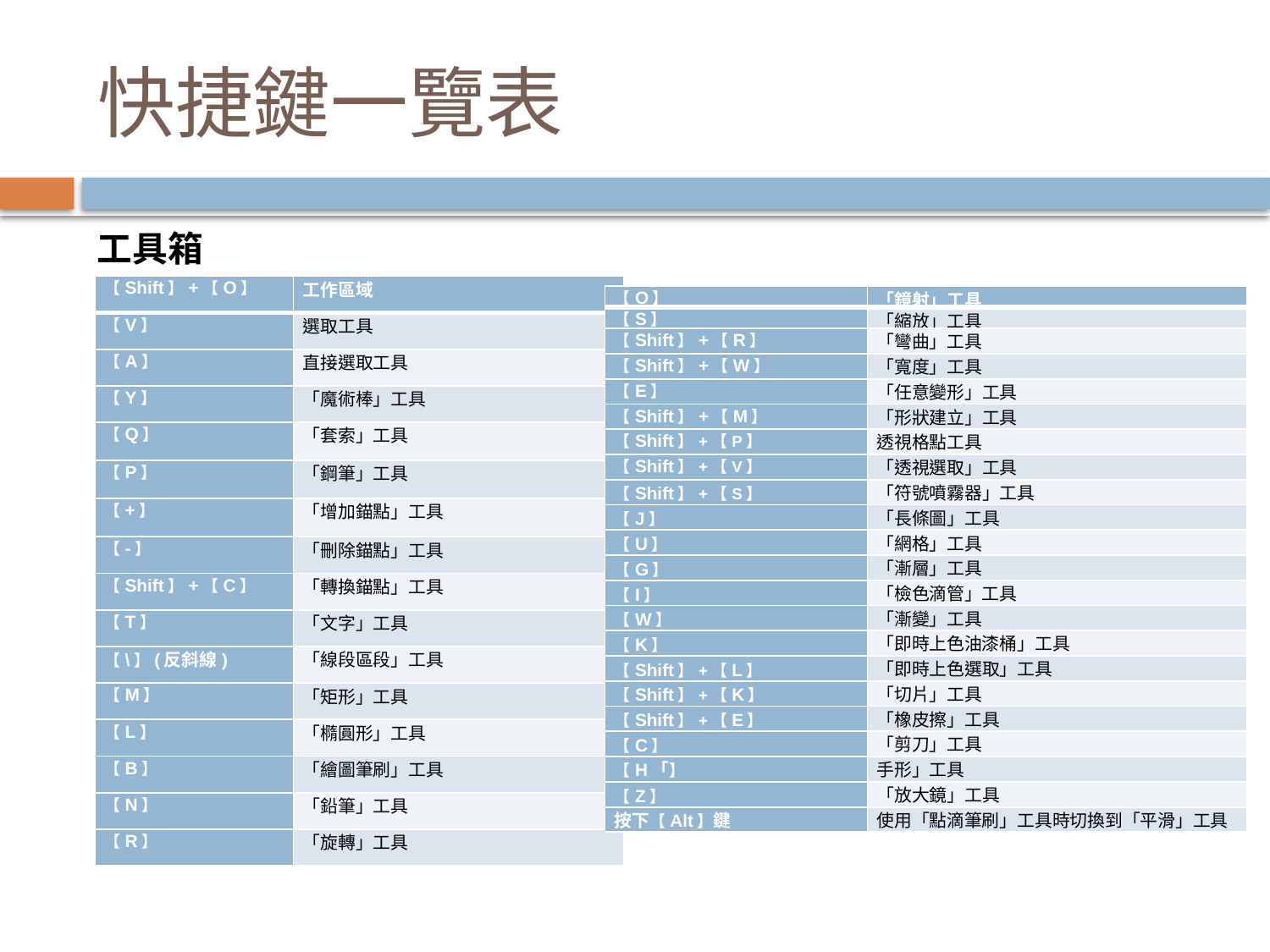

# 快捷鍵一覽表
工具箱
| 【Shift】+【O】 | 工作區域 |
| --- | --- |
| 【V】 | 選取工具 |
| 【A】 | 直接選取工具 |
| 【Y】 | 「魔術棒」工具 |
| 【Q】 | 「套索」工具 |
| 【P】 | 「鋼筆」工具 |
| 【+】 | 「增加錨點」工具 |
| 【-】 | 「刪除錨點」工具 |
| 【Shift】+【C】 | 「轉換錨點」工具 |
| 【T】 | 「文字」工具 |
| 【\】(反斜線) | 「線段區段」工具 |
| 【M】 | 「矩形」工具 |
| 【L】 | 「橢圓形」工具 |
| 【B】 | 「繪圖筆刷」工具 |
| 【N】 | 「鉛筆」工具 |
| 【R】 | 「旋轉」工具 |
| 【O】 | 「鏡射」工具 |
| --- | --- |
| 【S】 | 「縮放」工具 |
| 【Shift】+【R】 | 「彎曲」工具 |
| 【Shift】+【W】 | 「寬度」工具 |
| 【E】 | 「任意變形」工具 |
| 【Shift】+【M】 | 「形狀建立」工具 |
| 【Shift】+【P】 | 透視格點工具 |
| 【Shift】+【V】 | 「透視選取」工具 |
| 【Shift】+【S】 | 「符號噴霧器」工具 |
| 【J】 | 「長條圖」工具 |
| 【U】 | 「網格」工具 |
| 【G】 | 「漸層」工具 |
| 【I】 | 「檢色滴管」工具 |
| 【W】 | 「漸變」工具 |
| 【K】 | 「即時上色油漆桶」工具 |
| 【Shift】+【L】 | 「即時上色選取」工具 |
| 【Shift】+【K】 | 「切片」工具 |
| 【Shift】+【E】 | 「橡皮擦」工具 |
| 【C】 | 「剪刀」工具 |
| 【H「】 | 手形」工具 |
| 【Z】 | 「放大鏡」工具 |
| 按下【Alt】鍵 | 使用「點滴筆刷」工具時切換到「平滑」工具 |